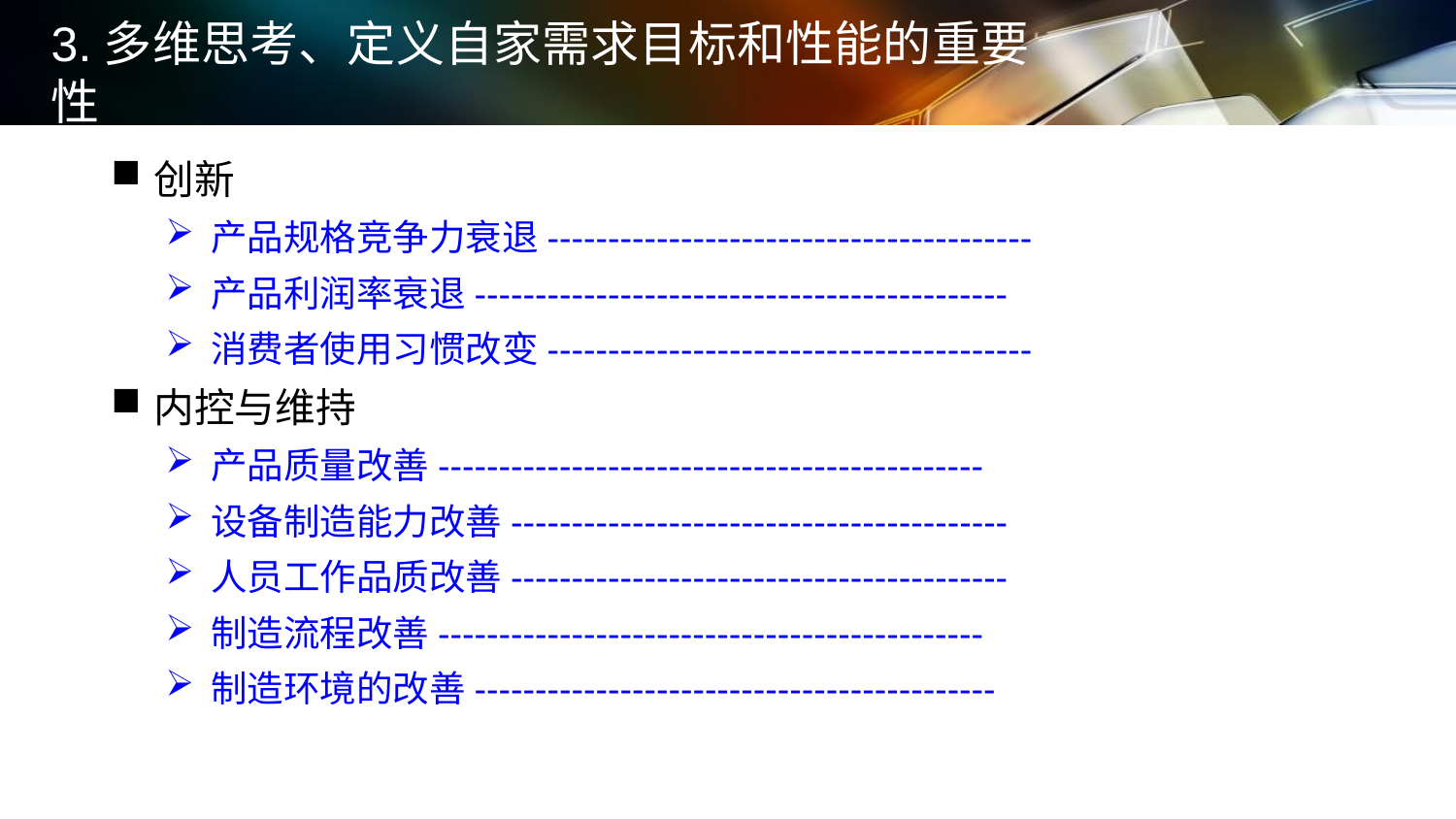

# 3.多维思考、定义自家需求目标和性能的重要性
创新
产品规格竞争力衰退----------------------------------------
产品利润率衰退--------------------------------------------
消费者使用习惯改变----------------------------------------
内控与维持
产品质量改善---------------------------------------------
设备制造能力改善-----------------------------------------
人员工作品质改善-----------------------------------------
制造流程改善---------------------------------------------
制造环境的改善-------------------------------------------